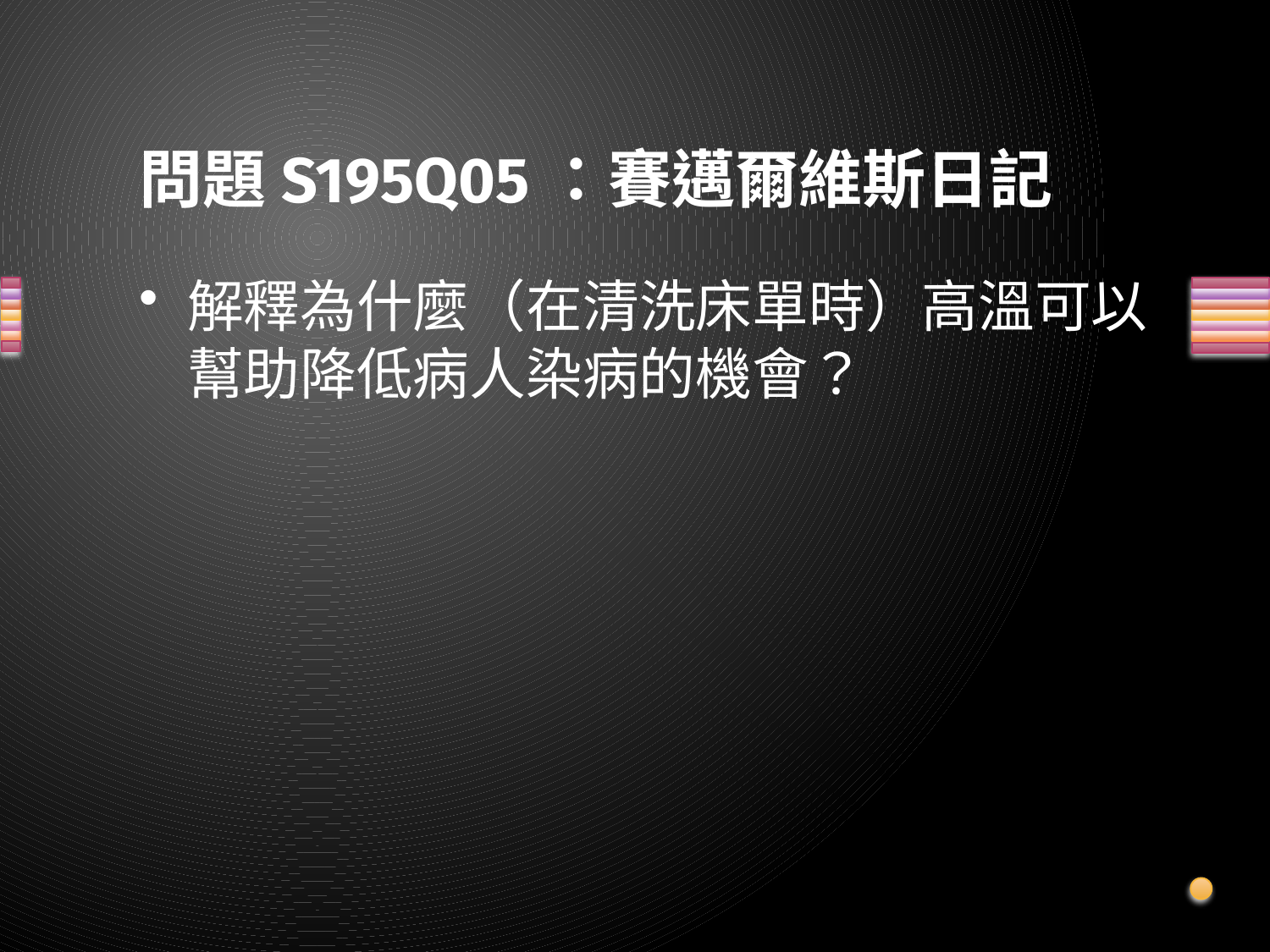

# 問題S195Q05：賽邁爾維斯日記
解釋為什麼（在清洗床單時）高溫可以幫助降低病人染病的機會？